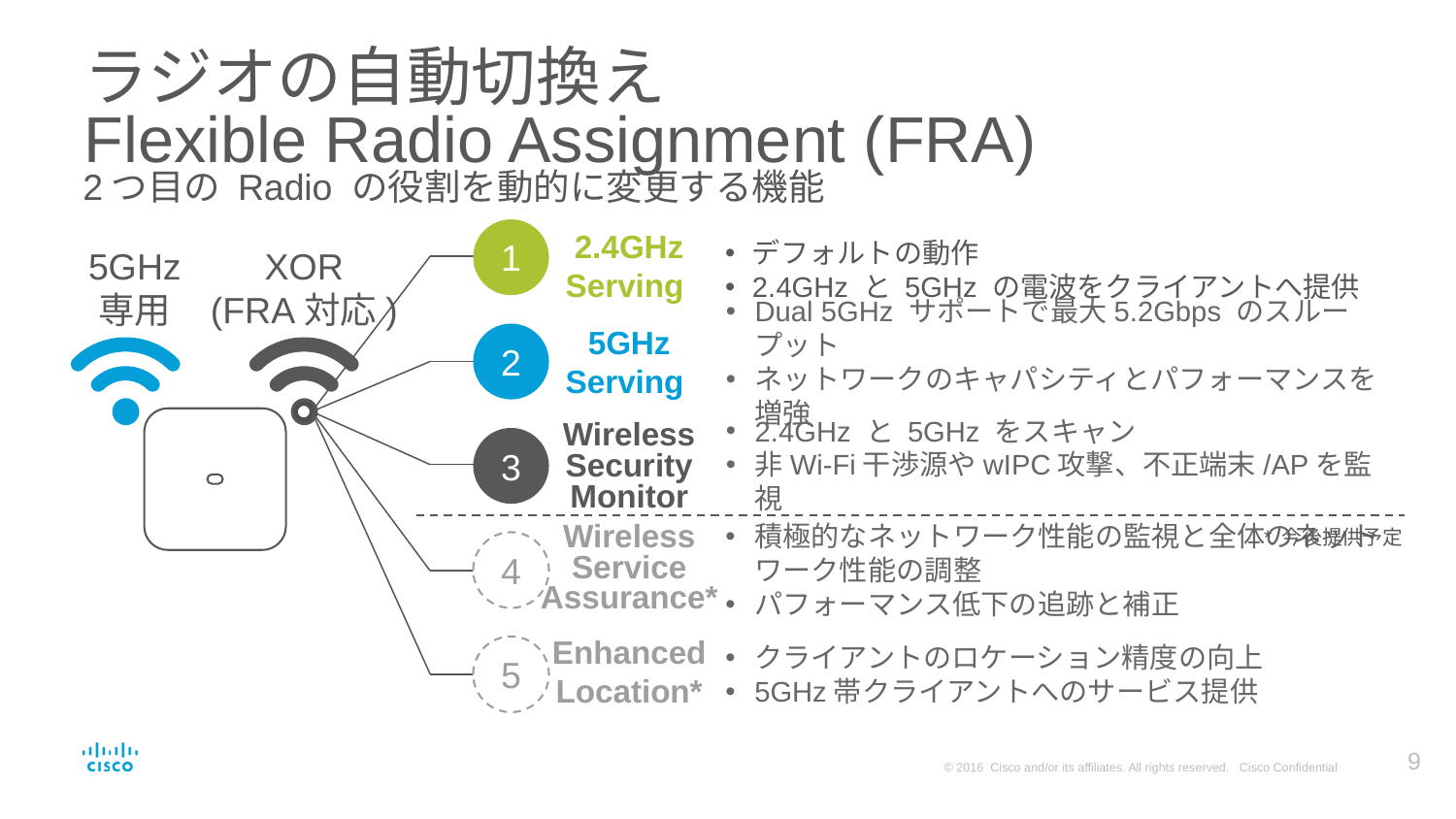

# ラジオの自動切換え　 Flexible Radio Assignment (FRA)
2つ目の Radio の役割を動的に変更する機能
2.4GHz
Serving
1
デフォルトの動作
2.4GHz と 5GHz の電波をクライアントへ提供
XOR
(FRA対応)
5GHz
専用
5GHz
Serving
Dual 5GHz サポートで最大5.2Gbps のスループット
ネットワークのキャパシティとパフォーマンスを増強
2

Wireless Security Monitor
2.4GHz と 5GHz をスキャン
非Wi-Fi干渉源やwIPC攻撃、不正端末/APを監視
3
積極的なネットワーク性能の監視と全体のネットワーク性能の調整
パフォーマンス低下の追跡と補正
Wireless Service Assurance*
* 今後提供予定
4
Enhanced Location*
クライアントのロケーション精度の向上
5GHz帯クライアントへのサービス提供
5